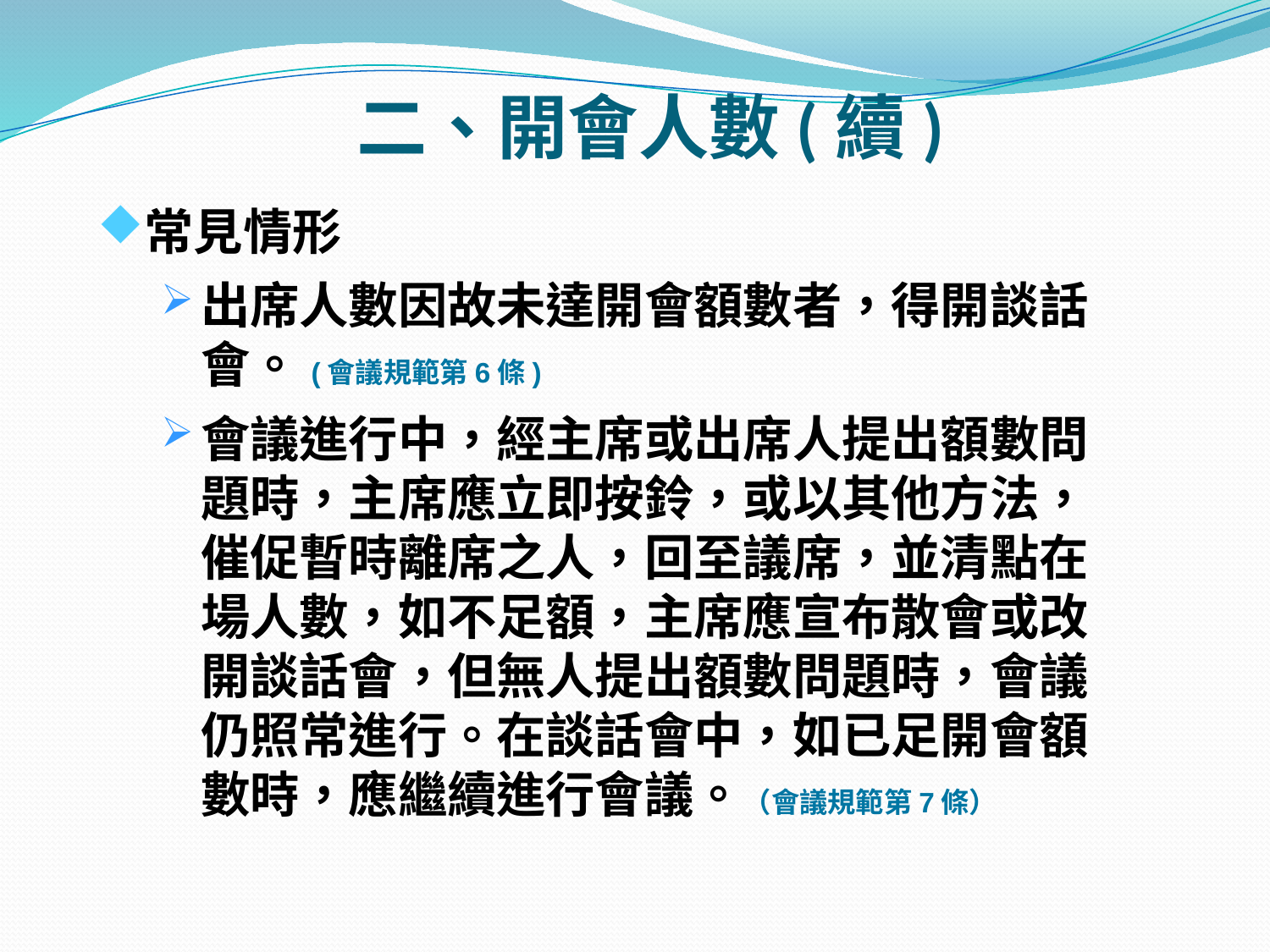

# 二、開會人數(續)
常見情形
出席人數因故未達開會額數者，得開談話會。(會議規範第6條)
會議進行中，經主席或出席人提出額數問題時，主席應立即按鈴，或以其他方法，催促暫時離席之人，回至議席，並清點在場人數，如不足額，主席應宣布散會或改開談話會，但無人提出額數問題時，會議仍照常進行。在談話會中，如已足開會額數時，應繼續進行會議。（會議規範第7條）